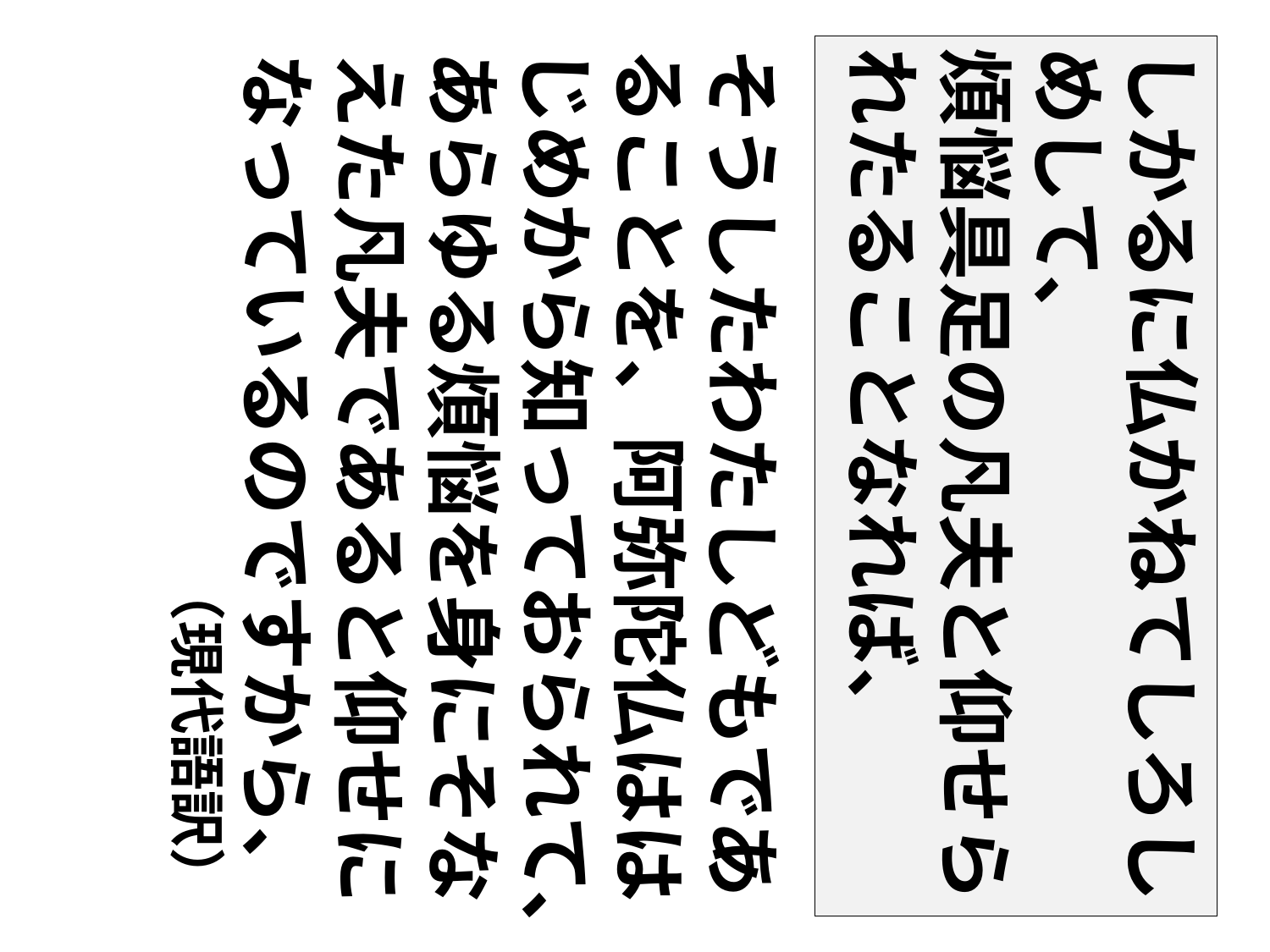

そうしたわたしどもであることを、阿弥陀仏ははじめから知っておられて、
あらゆる煩悩を身にそなえた凡夫であると仰せになっているのですから、（現代語訳）

しかるに仏かねてしろしめして、
煩悩具足の凡夫と仰せられたることなれば、